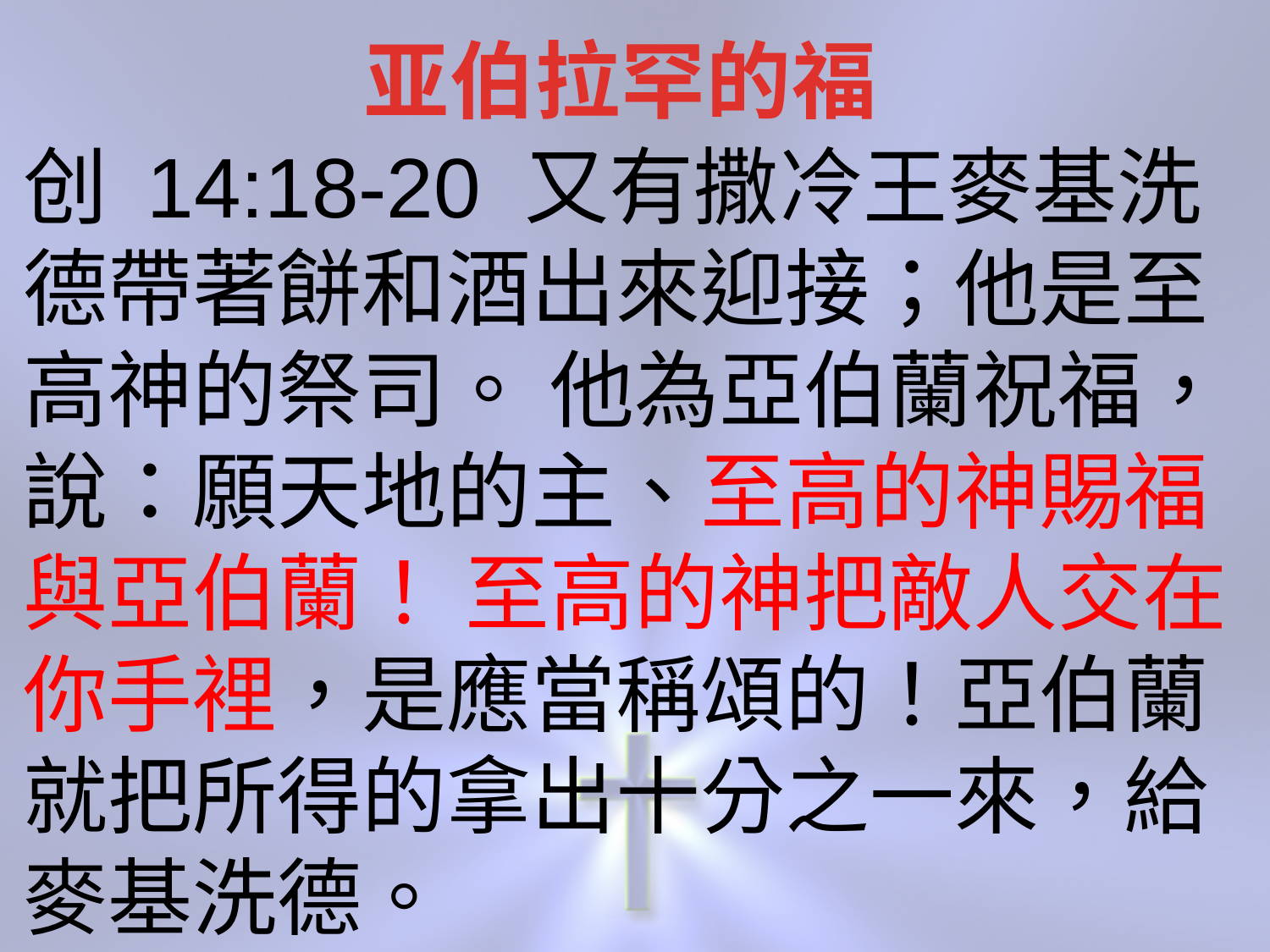

亚伯拉罕的福
创 14:18-20 又有撒冷王麥基洗德帶著餅和酒出來迎接；他是至高神的祭司。 他為亞伯蘭祝福，說：願天地的主、至高的神賜福與亞伯蘭！ 至高的神把敵人交在你手裡，是應當稱頌的！亞伯蘭就把所得的拿出十分之一來，給麥基洗德。